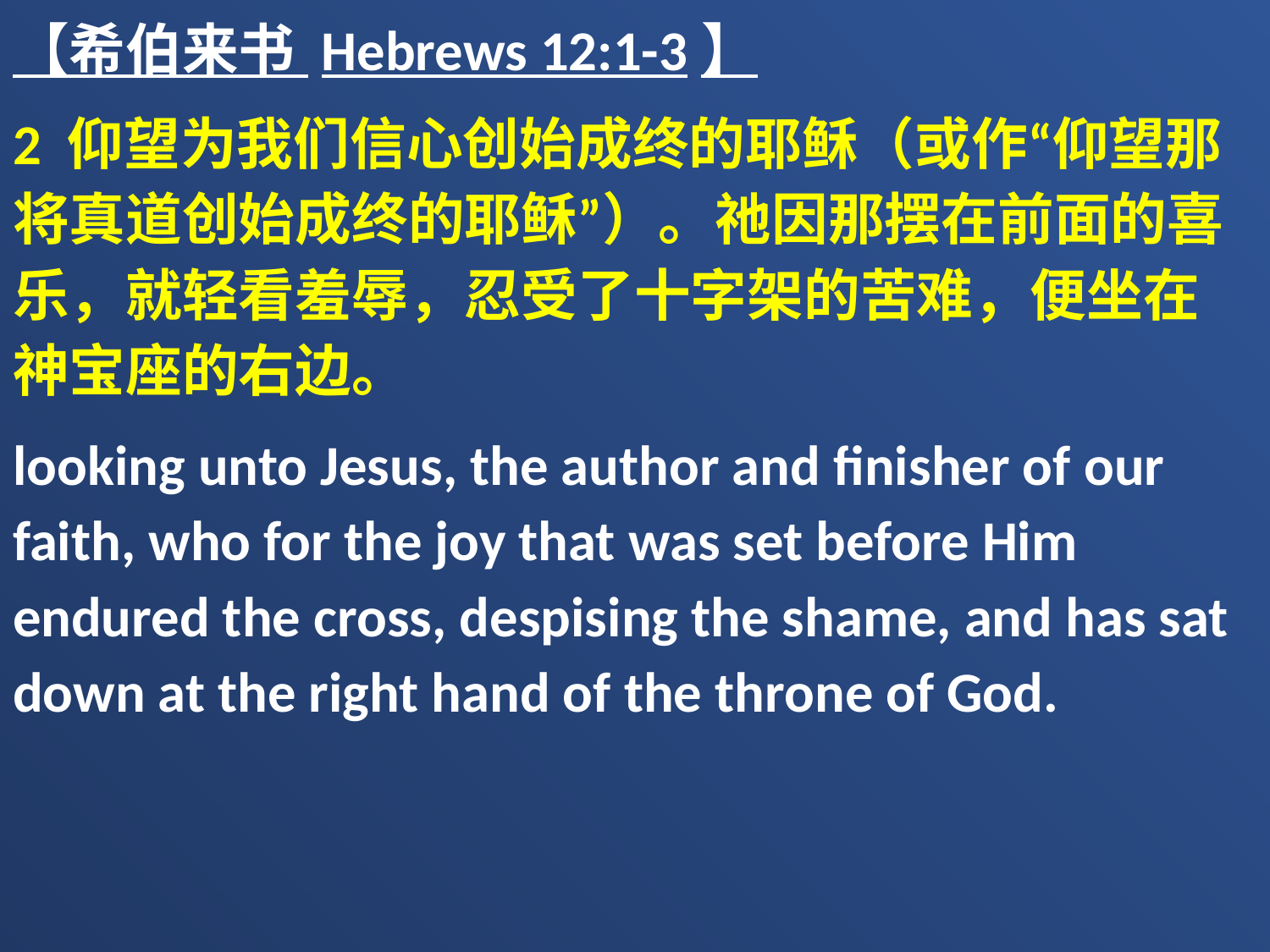

【希伯来书 Hebrews 12:1-3】
2 仰望为我们信心创始成终的耶稣（或作“仰望那将真道创始成终的耶稣”）。祂因那摆在前面的喜乐，就轻看羞辱，忍受了十字架的苦难，便坐在　神宝座的右边。
looking unto Jesus, the author and finisher of our faith, who for the joy that was set before Him endured the cross, despising the shame, and has sat down at the right hand of the throne of God.